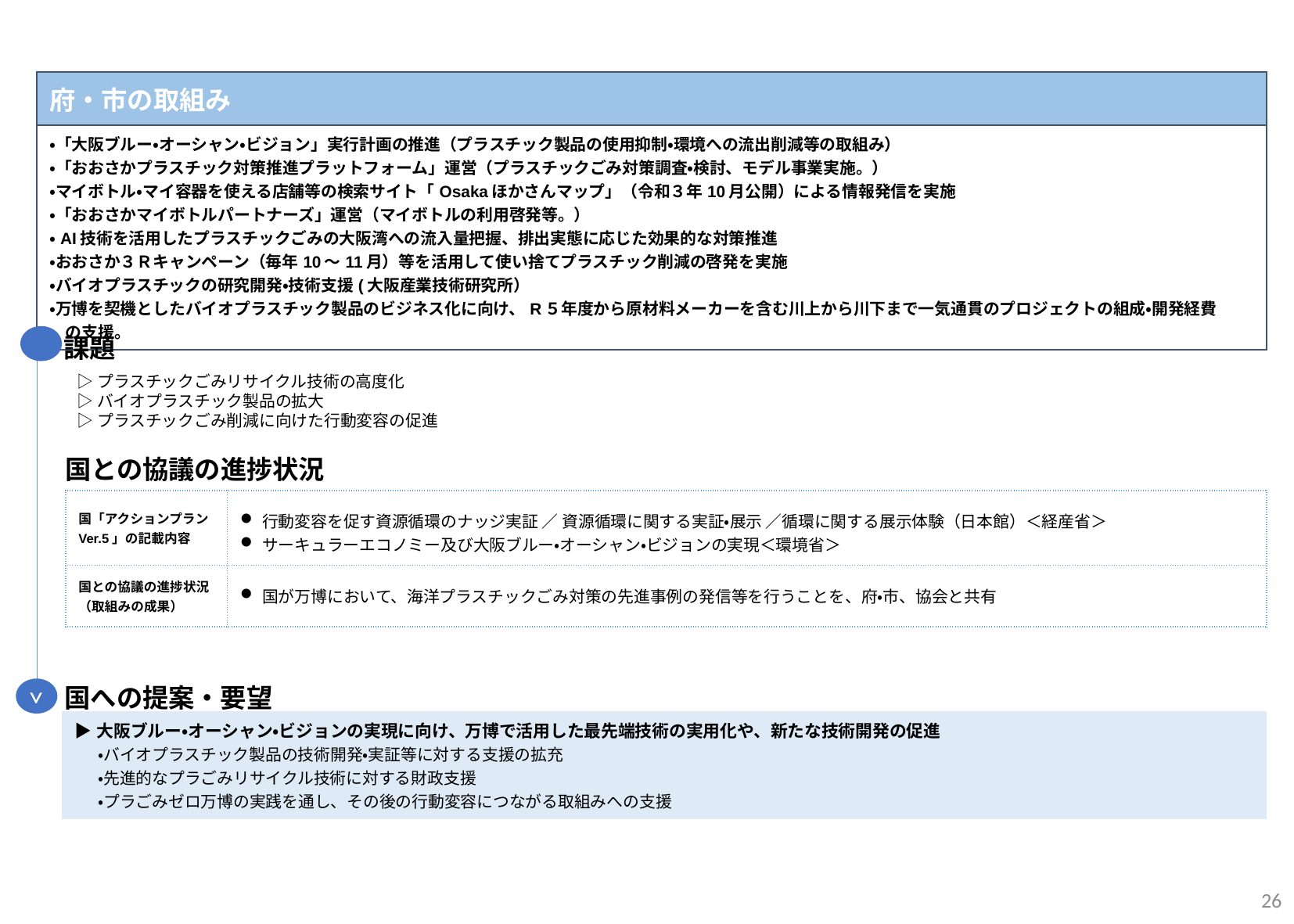

| 府・市の取組み |
| --- |
| ・「大阪ブルー・オーシャン・ビジョン」実行計画の推進（プラスチック製品の使用抑制・環境への流出削減等の取組み） ・「おおさかプラスチック対策推進プラットフォーム」運営（プラスチックごみ対策調査・検討、モデル事業実施。） ・マイボトル・マイ容器を使える店舗等の検索サイト「Osakaほかさんマップ」（令和３年10月公開）による情報発信を実施 ・「おおさかマイボトルパートナーズ」運営（マイボトルの利用啓発等。） ・AI技術を活用したプラスチックごみの大阪湾への流入量把握、排出実態に応じた効果的な対策推進 ・おおさか３Ｒキャンペーン（毎年10～11月）等を活用して使い捨てプラスチック削減の啓発を実施 ・バイオプラスチックの研究開発・技術支援(大阪産業技術研究所） ・万博を契機としたバイオプラスチック製品のビジネス化に向け、R５年度から原材料メーカーを含む川上から川下まで一気通貫のプロジェクトの組成・開発経費 　の支援。 |

課題
▷プラスチックごみリサイクル技術の高度化
▷バイオプラスチック製品の拡大
▷プラスチックごみ削減に向けた行動変容の促進
国との協議の進捗状況
| 国「アクションプランVer.5」の記載内容 | 行動変容を促す資源循環のナッジ実証 ／ 資源循環に関する実証・展示 ／循環に関する展示体験（日本館）＜経産省＞ サーキュラーエコノミー及び大阪ブルー・オーシャン・ビジョンの実現＜環境省＞ |
| --- | --- |
| 国との協議の進捗状況 （取組みの成果） | 国が万博において、海洋プラスチックごみ対策の先進事例の発信等を行うことを、府・市、協会と共有 |
国への提案・要望
>

| ▶大阪ブルー・オーシャン・ビジョンの実現に向け、万博で活用した最先端技術の実用化や、新たな技術開発の促進 ・バイオプラスチック製品の技術開発・実証等に対する支援の拡充 ・先進的なプラごみリサイクル技術に対する財政支援 ・プラごみゼロ万博の実践を通し、その後の行動変容につながる取組みへの支援 |
| --- |

26